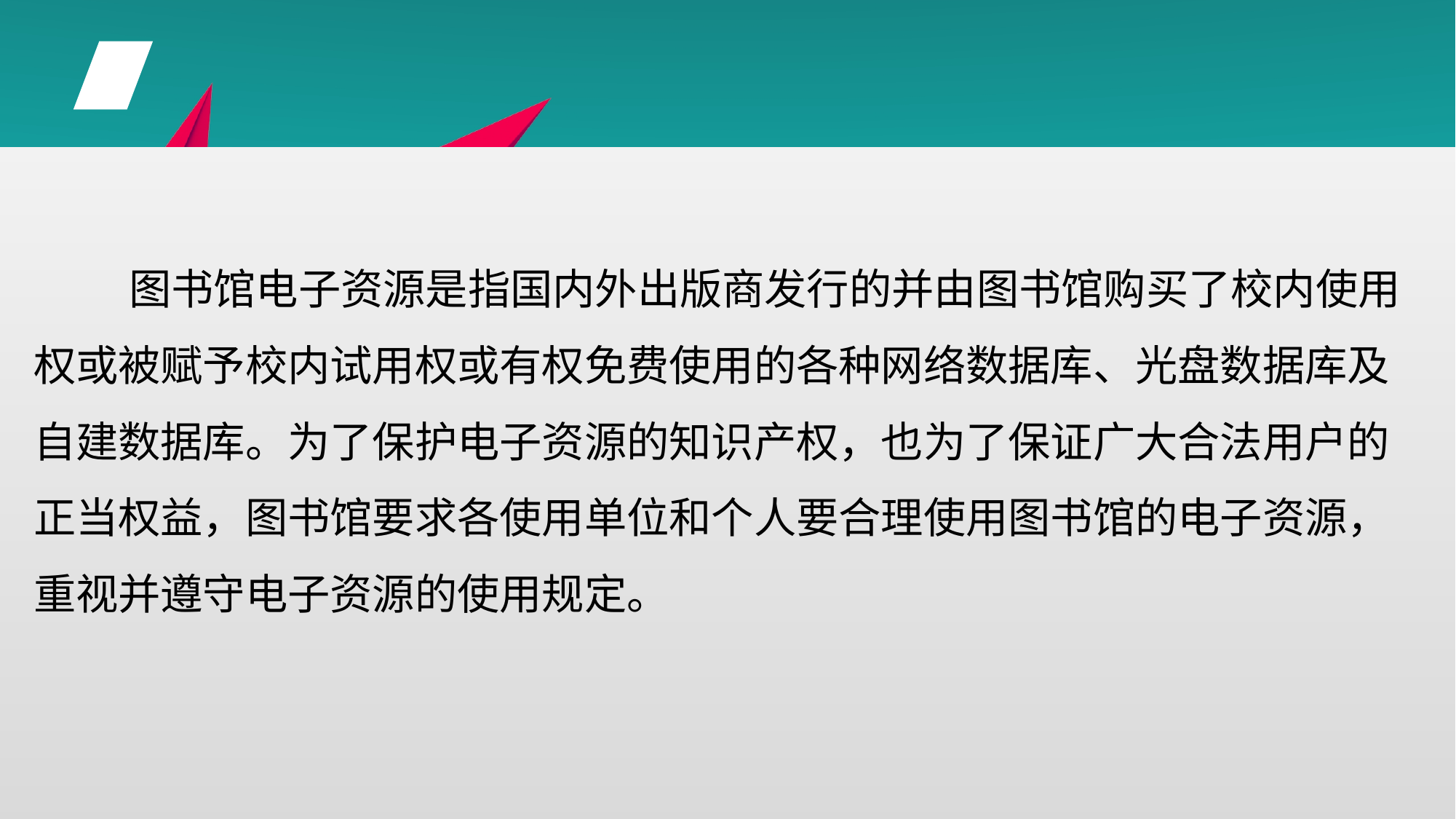

图书馆电子资源是指国内外出版商发行的并由图书馆购买了校内使用权或被赋予校内试用权或有权免费使用的各种网络数据库、光盘数据库及自建数据库。为了保护电子资源的知识产权，也为了保证广大合法用户的正当权益，图书馆要求各使用单位和个人要合理使用图书馆的电子资源，重视并遵守电子资源的使用规定。